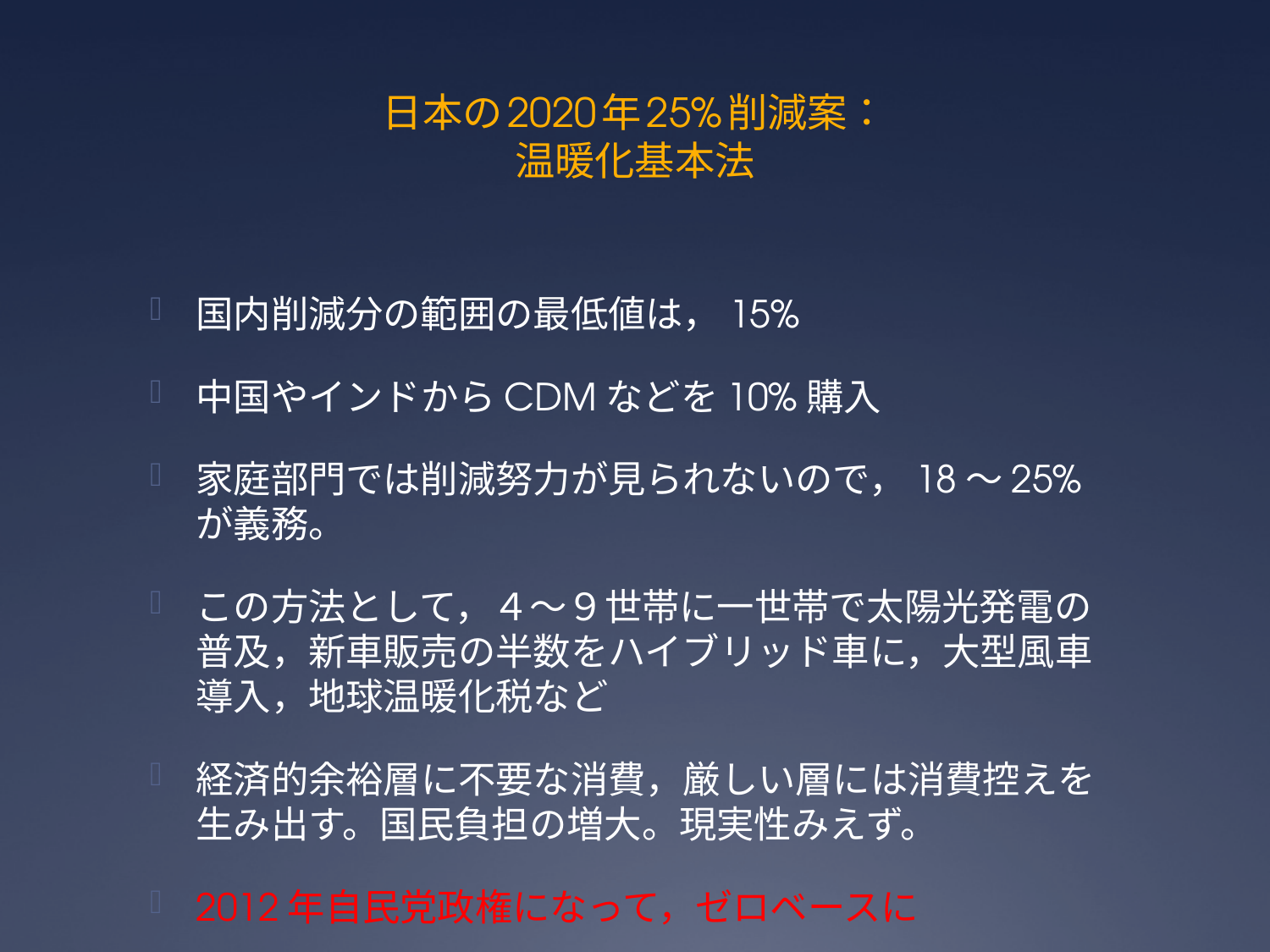

# 日本の2020年25%削減案： 温暖化基本法
国内削減分の範囲の最低値は，15%
中国やインドからCDMなどを10%購入
家庭部門では削減努力が見られないので，18〜25%が義務。
この方法として，４〜９世帯に一世帯で太陽光発電の普及，新車販売の半数をハイブリッド車に，大型風車導入，地球温暖化税など
経済的余裕層に不要な消費，厳しい層には消費控えを生み出す。国民負担の増大。現実性みえず。
2012年自民党政権になって，ゼロベースに